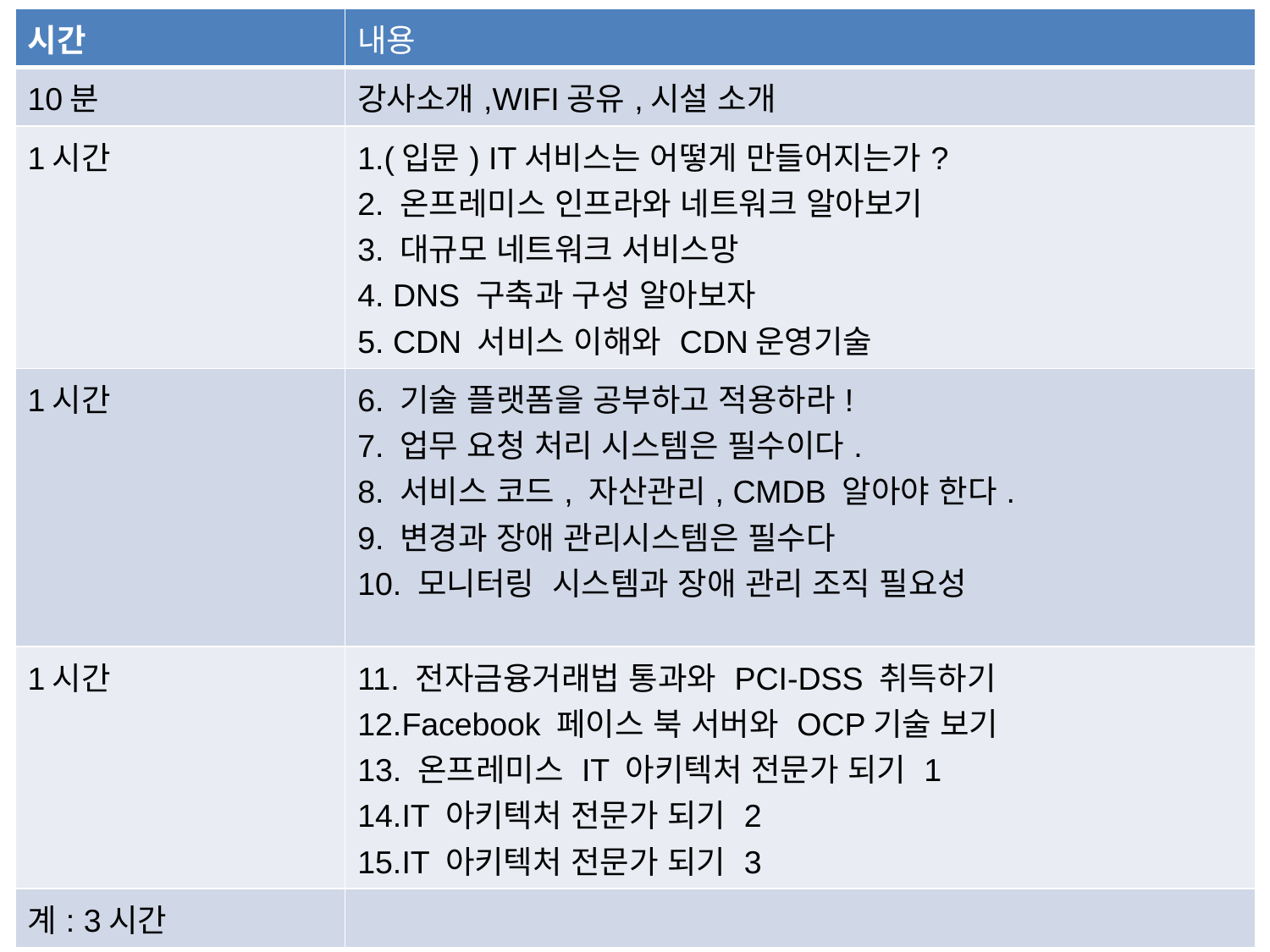

| 시간 | 내용 |
| --- | --- |
| 10분 | 강사소개,WIFI공유,시설 소개 |
| 1시간 | 1.(입문) IT서비스는 어떻게 만들어지는가? 2. 온프레미스 인프라와 네트워크 알아보기 3. 대규모 네트워크 서비스망 4. DNS 구축과 구성 알아보자 5. CDN 서비스 이해와 CDN운영기술 |
| 1시간 | 6. 기술 플랫폼을 공부하고 적용하라! 7. 업무 요청 처리 시스템은 필수이다. 8. 서비스 코드, 자산관리, CMDB 알아야 한다. 9. 변경과 장애 관리시스템은 필수다  10. 모니터링  시스템과 장애 관리 조직 필요성 |
| 1시간 | 11. 전자금융거래법 통과와 PCI-DSS 취득하기 12.Facebook 페이스 북 서버와 OCP기술 보기 13. 온프레미스 IT 아키텍처 전문가 되기 1 14.IT 아키텍처 전문가 되기 2 15.IT 아키텍처 전문가 되기 3 |
| 계: 3시간 |  |